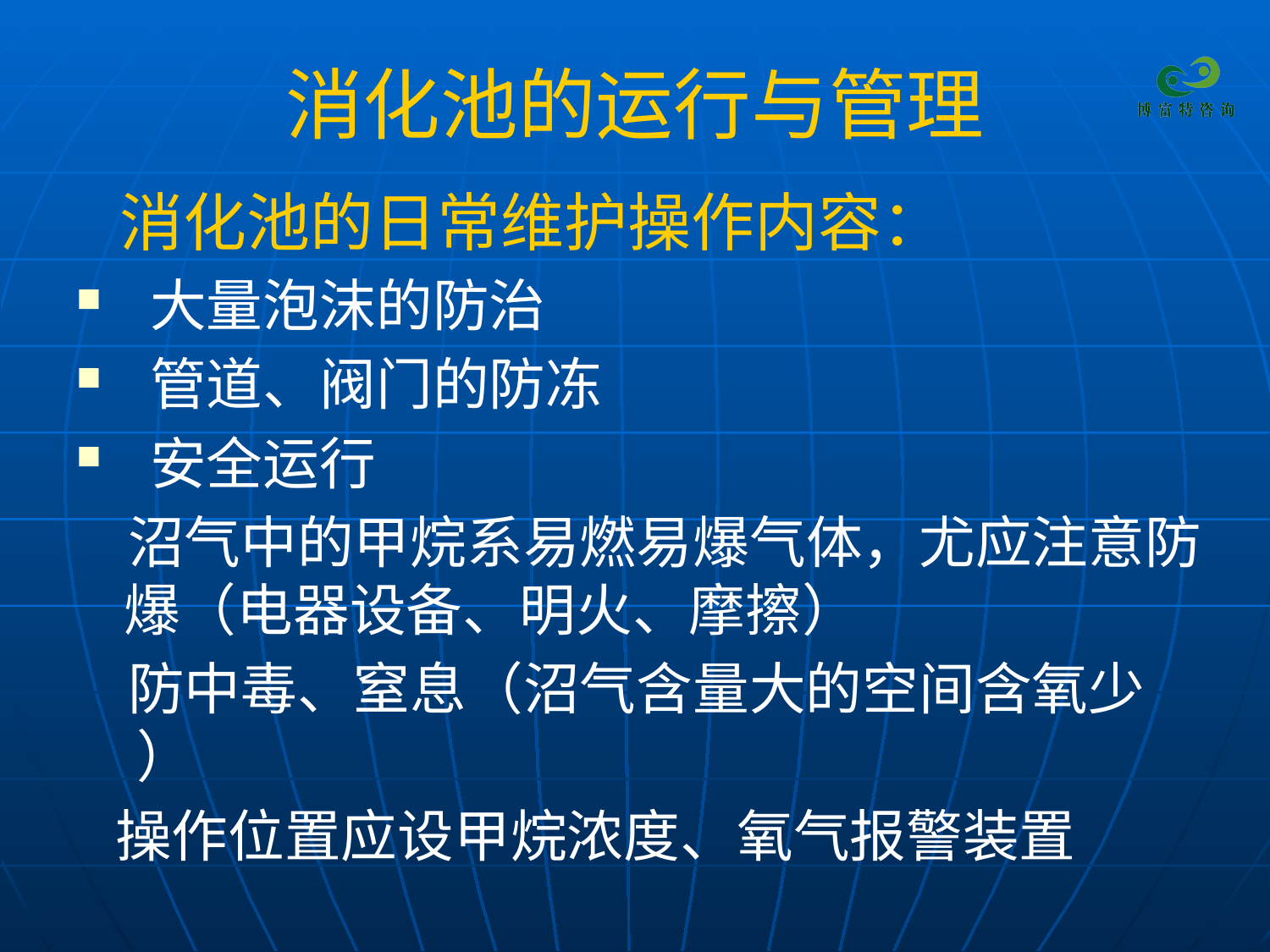

# 消化池的运行与管理
  消化池的日常维护操作内容：
 大量泡沫的防治
 管道、阀门的防冻
 安全运行
   沼气中的甲烷系易燃易爆气体，尤应注意防爆（电器设备、明火、摩擦）
   防中毒、窒息（沼气含量大的空间含氧少 ）
  操作位置应设甲烷浓度、氧气报警装置